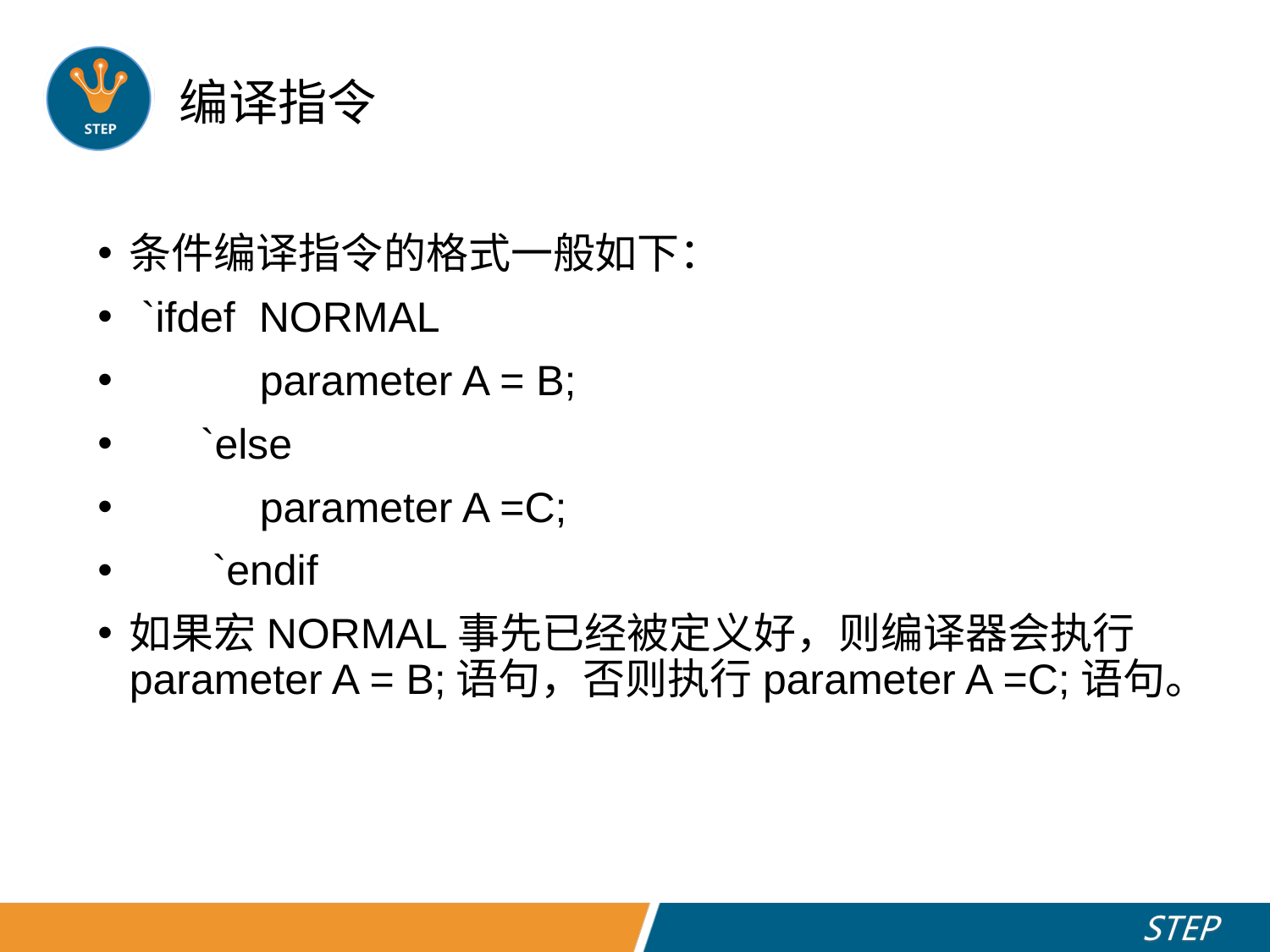

# 编译指令
条件编译指令的格式一般如下：
 `ifdef  NORMAL
           parameter A = B;
      `else
           parameter A =C;
       `endif
如果宏NORMAL事先已经被定义好，则编译器会执行parameter A = B;语句，否则执行parameter A =C;语句。